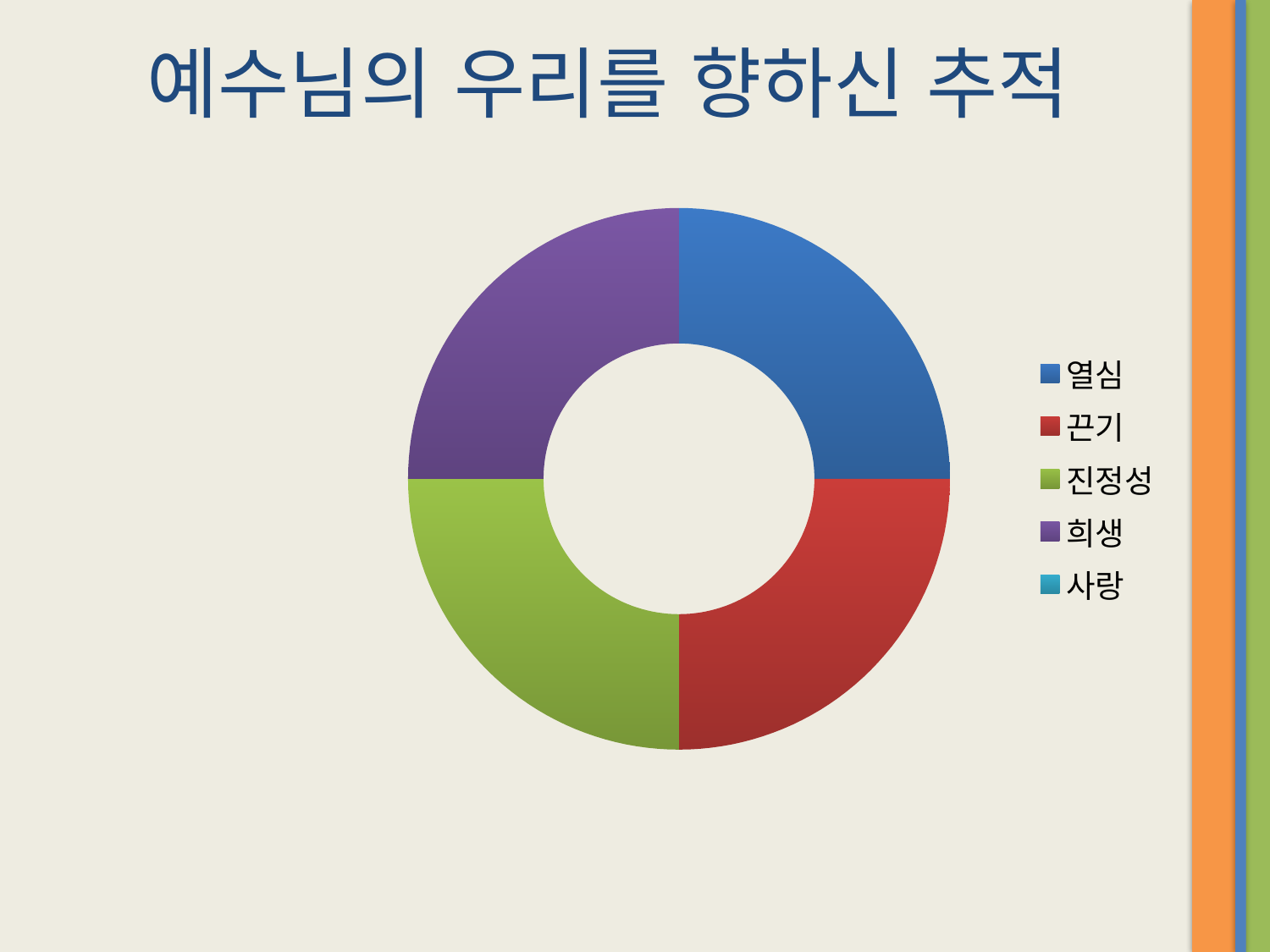

# 예수님의 우리를 향하신 추적

### Chart

| Category | 20 |
|---|---|
| 열심 | 20.0 |
| 끈기 | 20.0 |
| 진정성 | 20.0 |
| 희생 | 20.0 |
| 사랑 | None |